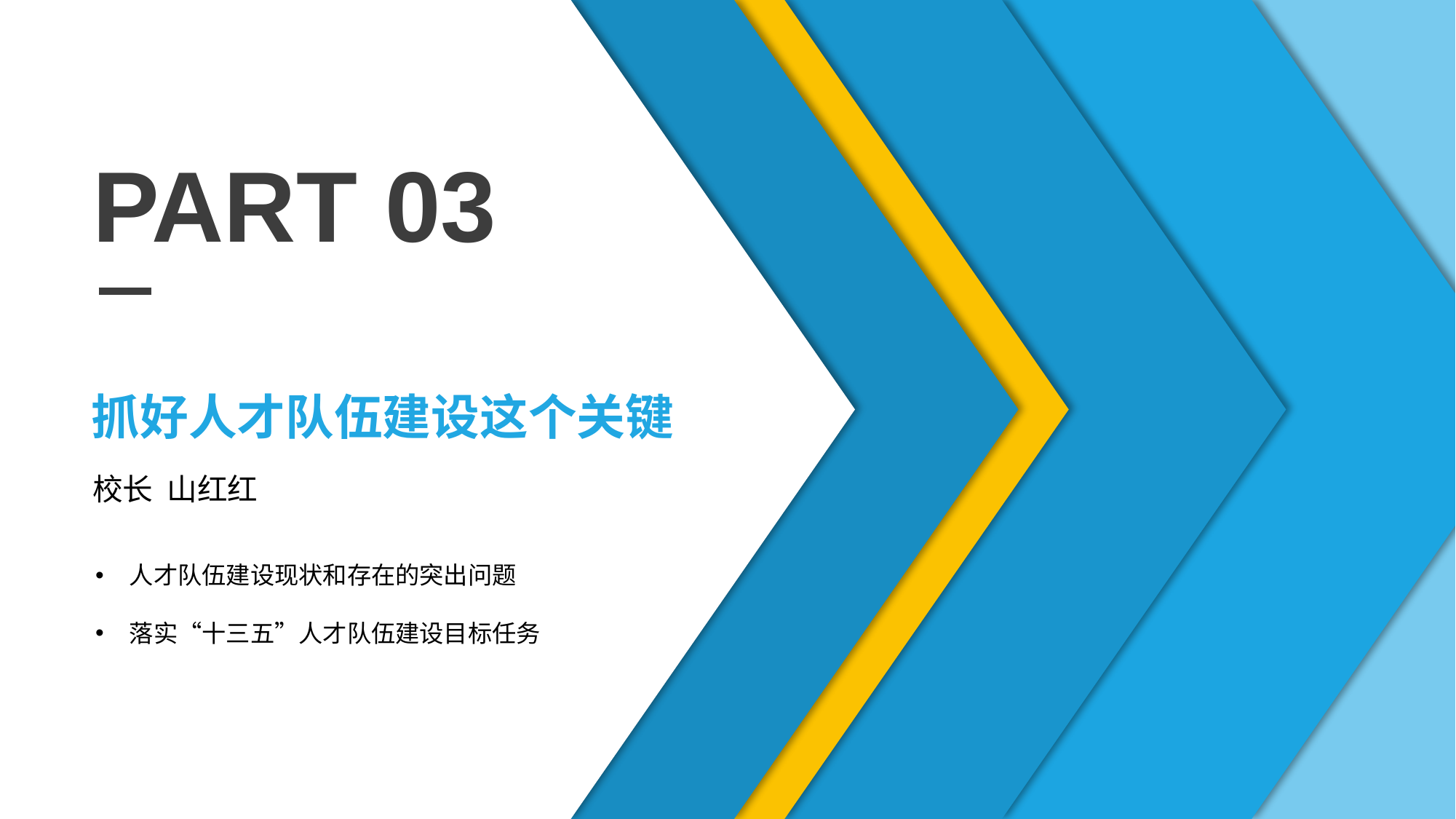

PART 03
抓好人才队伍建设这个关键
校长  山红红
人才队伍建设现状和存在的突出问题
落实“十三五”人才队伍建设目标任务